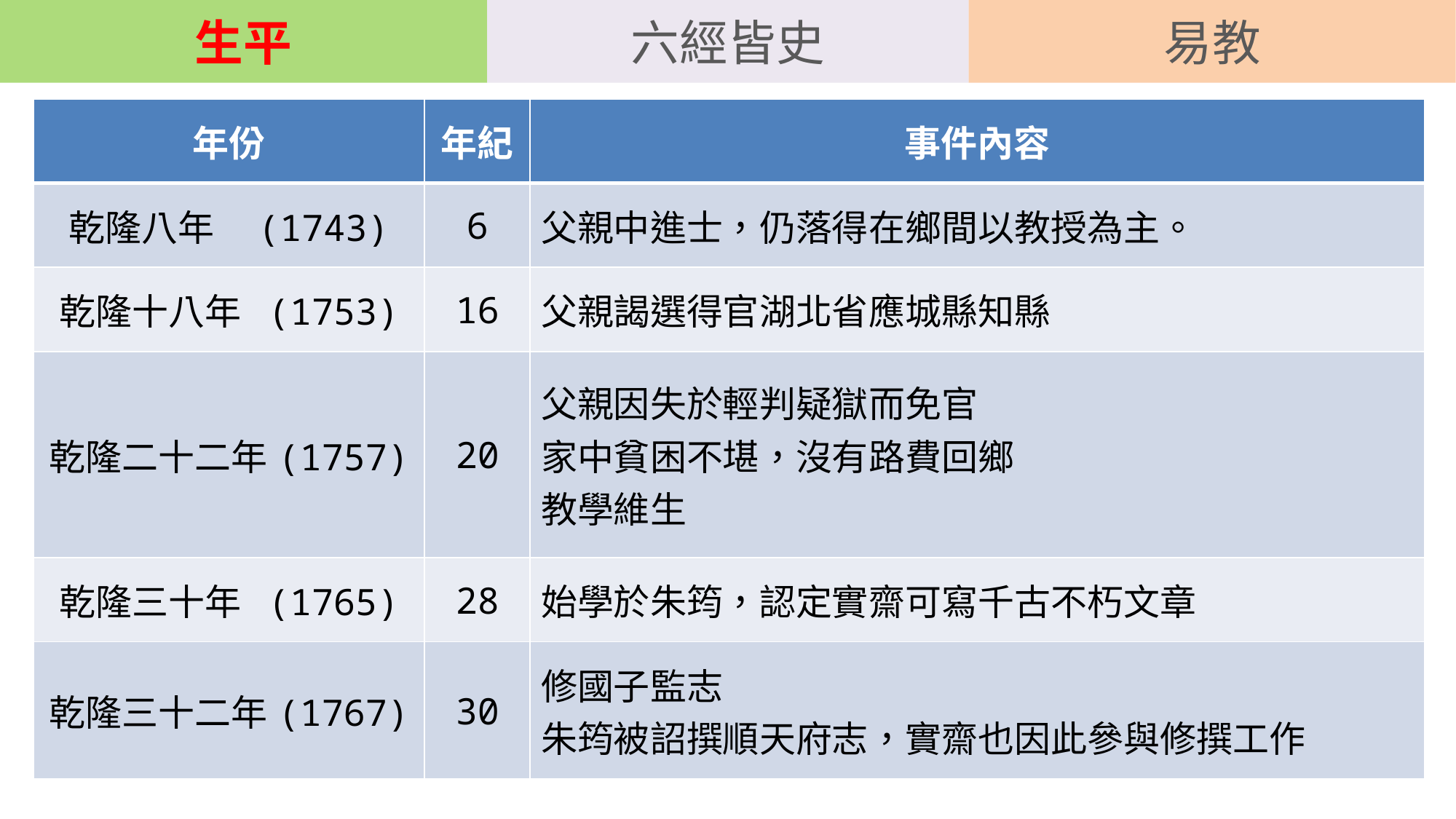

生平
六經皆史
易教
| 年份 | 年紀 | 事件內容 |
| --- | --- | --- |
| 乾隆八年 (1743) | 6 | 父親中進士，仍落得在鄉間以教授為主。 |
| 乾隆十八年 (1753) | 16 | 父親謁選得官湖北省應城縣知縣 |
| 乾隆二十二年(1757) | 20 | 父親因失於輕判疑獄而免官 家中貧困不堪，沒有路費回鄉 教學維生 |
| 乾隆三十年 (1765) | 28 | 始學於朱筠，認定實齋可寫千古不朽文章 |
| 乾隆三十二年(1767) | 30 | 修國子監志 朱筠被詔撰順天府志，實齋也因此參與修撰工作 |